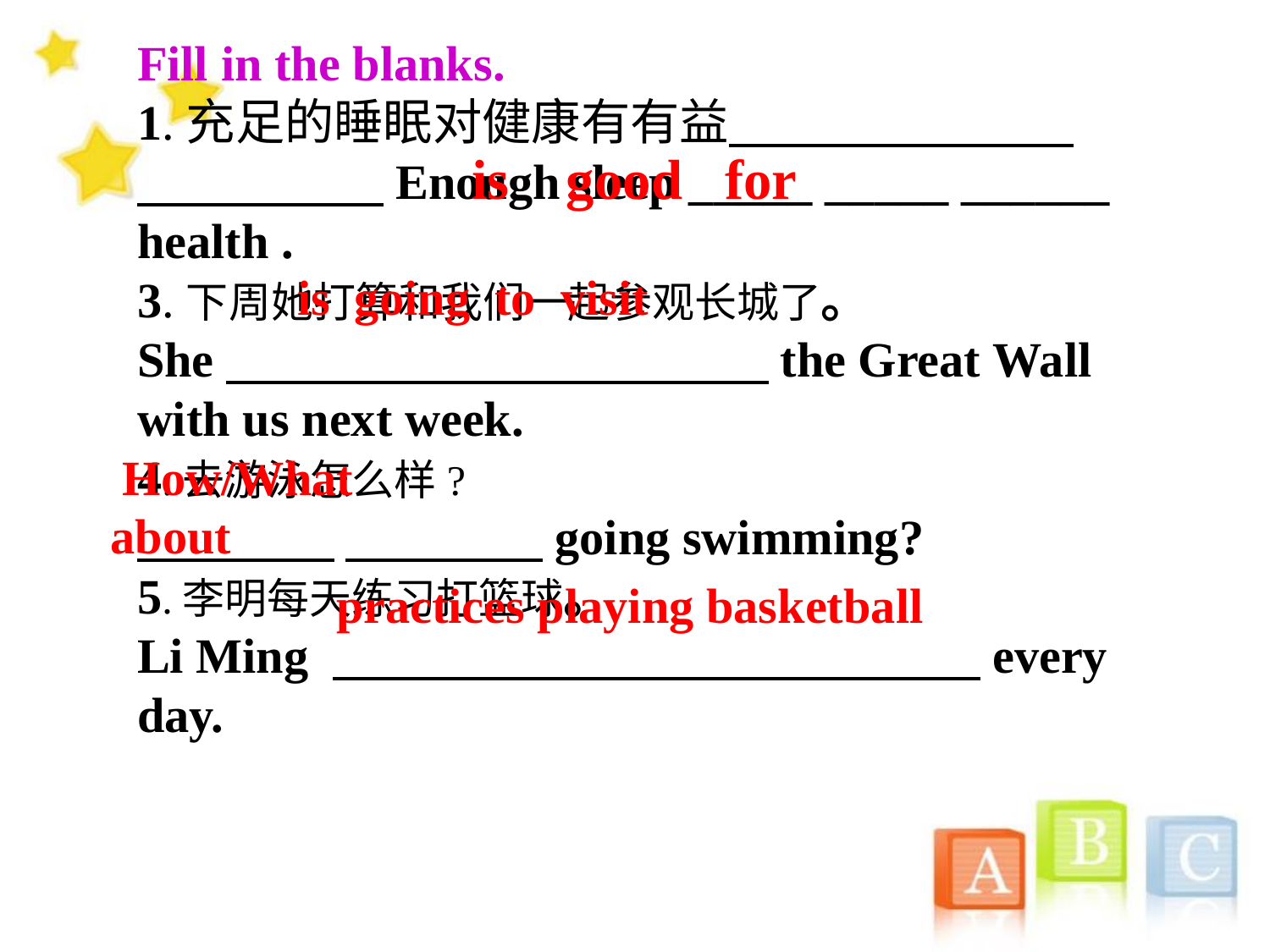

Fill in the blanks.
1.充足的睡眠对健康有有益　　　　　　　　　　　　Enough sleep _____ _____ ______ health .
3.下周她打算和我们一起参观长城了。
She　　　　　　　　　　　the Great Wall with us next week.
4.去游泳怎么样?
　　　　 　　　　going swimming?
5.李明每天练习打篮球。
Li Ming 　　　　　　　　　　　　     every day.

is    good   for
is  going  to  visit
 How/What    about
 practices playing basketball